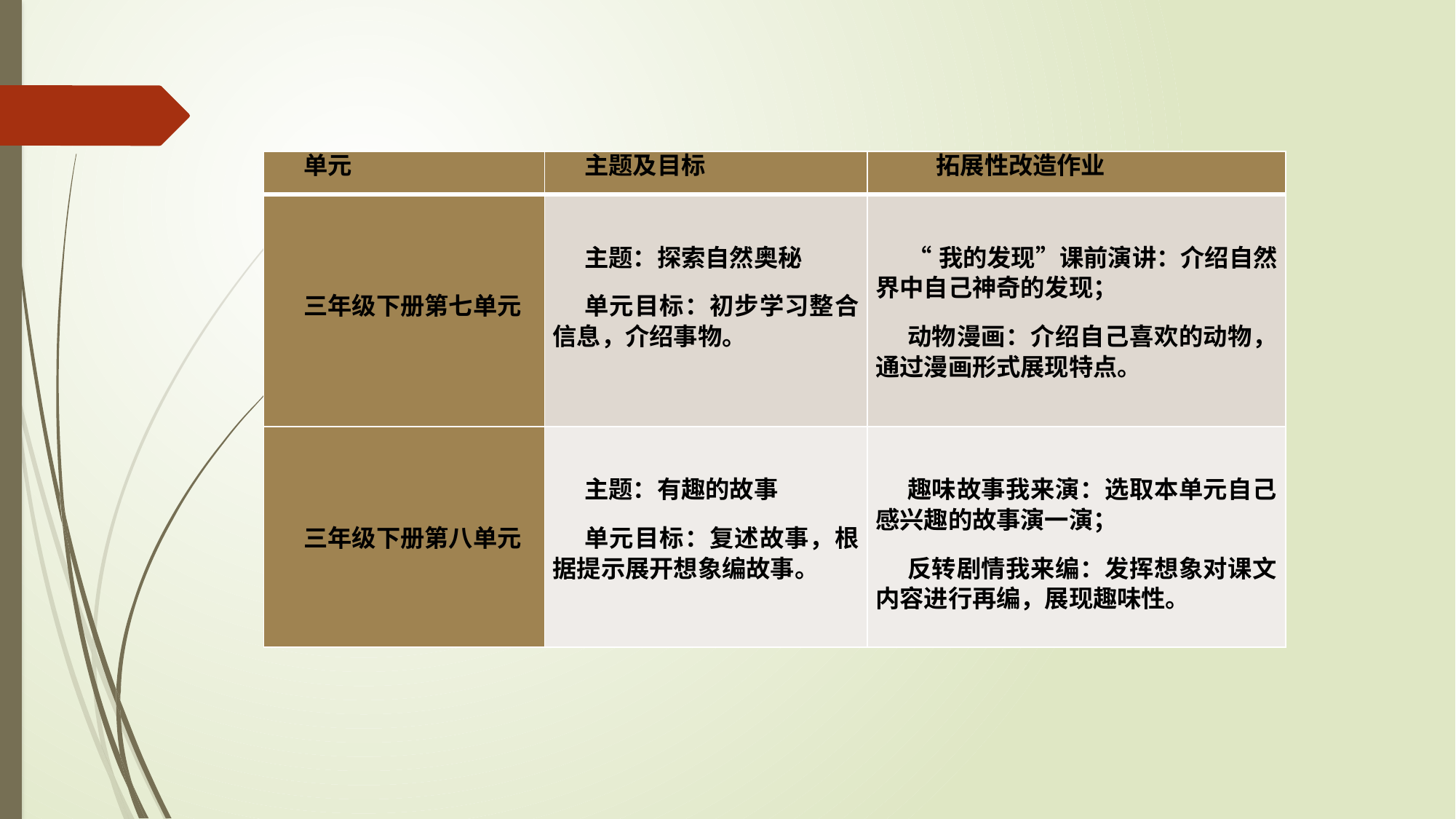

| 单元 | 主题及目标 | 拓展性改造作业 |
| --- | --- | --- |
| 三年级下册第七单元 | 主题：探索自然奥秘 单元目标：初步学习整合信息，介绍事物。 | “我的发现”课前演讲：介绍自然界中自己神奇的发现； 动物漫画：介绍自己喜欢的动物，通过漫画形式展现特点。 |
| 三年级下册第八单元 | 主题：有趣的故事 单元目标：复述故事，根据提示展开想象编故事。 | 趣味故事我来演：选取本单元自己感兴趣的故事演一演； 反转剧情我来编：发挥想象对课文内容进行再编，展现趣味性。 |